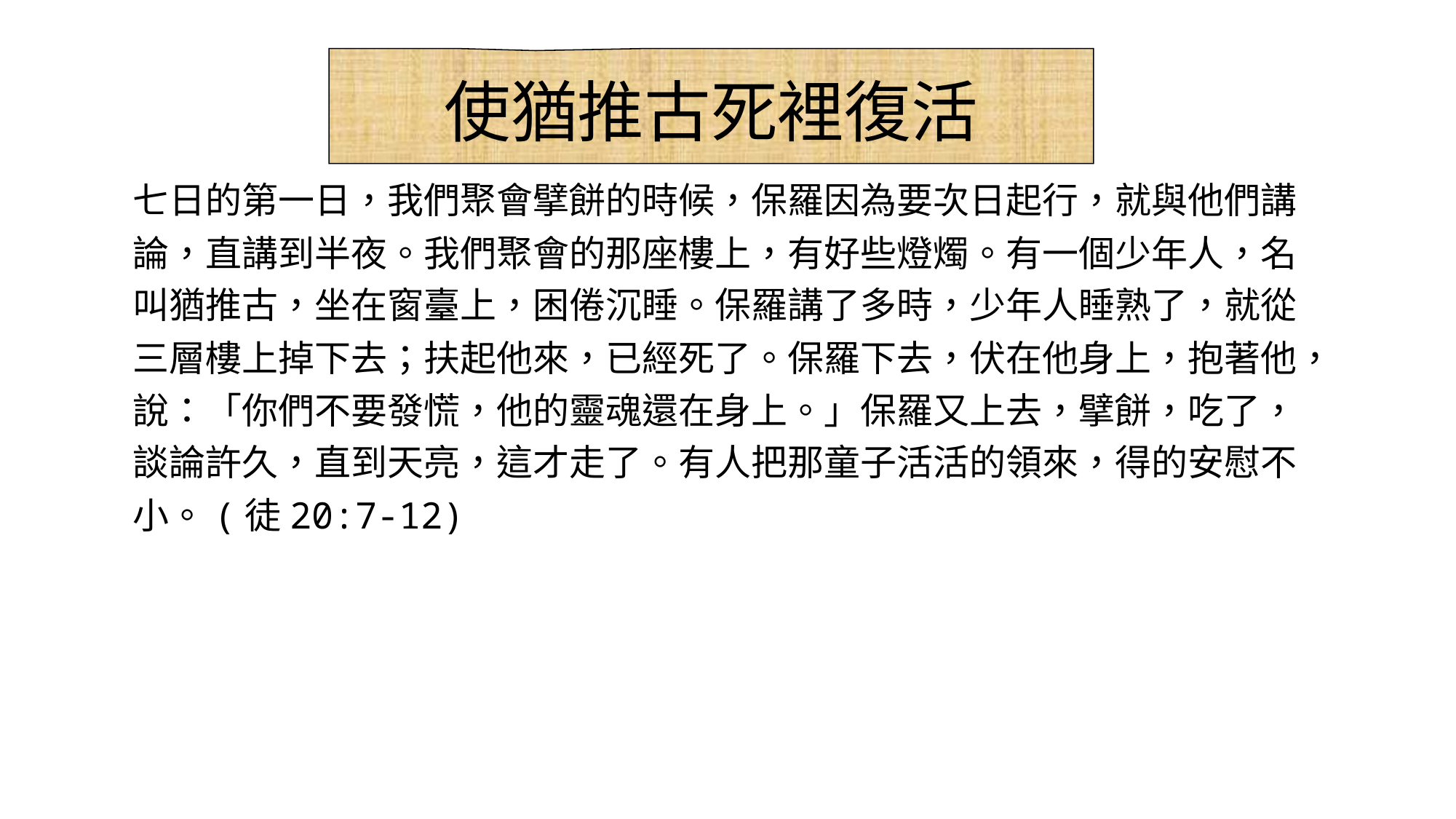

使猶推古死裡復活
七日的第一日，我們聚會擘餅的時候，保羅因為要次日起行，就與他們講論，直講到半夜。我們聚會的那座樓上，有好些燈燭。有一個少年人，名叫猶推古，坐在窗臺上，困倦沉睡。保羅講了多時，少年人睡熟了，就從三層樓上掉下去；扶起他來，已經死了。保羅下去，伏在他身上，抱著他，說：「你們不要發慌，他的靈魂還在身上。」保羅又上去，擘餅，吃了，談論許久，直到天亮，這才走了。有人把那童子活活的領來，得的安慰不小。(徒20:7-12)